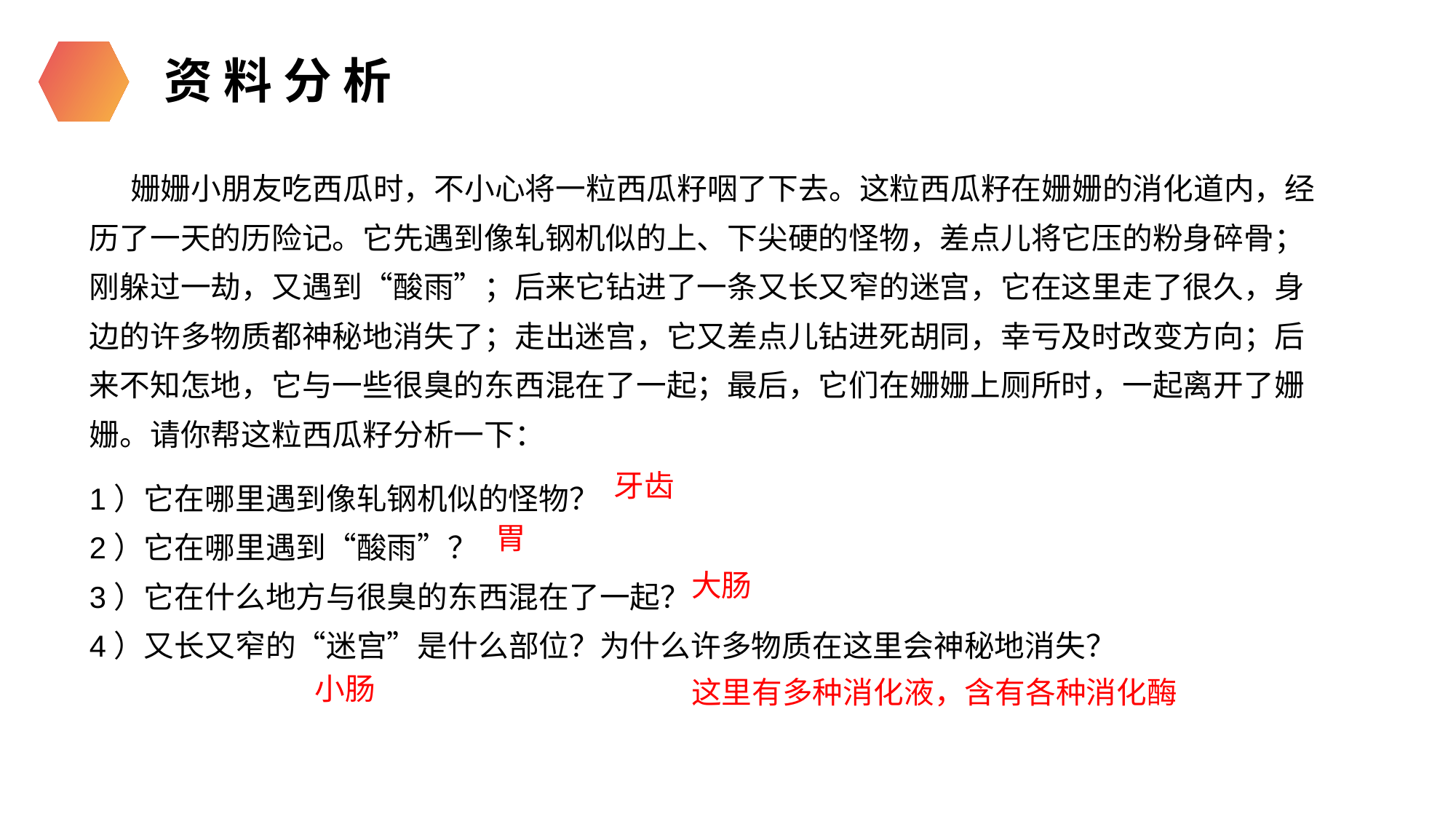

资 料 分 析
     姗姗小朋友吃西瓜时，不小心将一粒西瓜籽咽了下去。这粒西瓜籽在姗姗的消化道内，经历了一天的历险记。它先遇到像轧钢机似的上、下尖硬的怪物，差点儿将它压的粉身碎骨；刚躲过一劫，又遇到“酸雨”；后来它钻进了一条又长又窄的迷宫，它在这里走了很久，身边的许多物质都神秘地消失了；走出迷宫，它又差点儿钻进死胡同，幸亏及时改变方向；后来不知怎地，它与一些很臭的东西混在了一起；最后，它们在姗姗上厕所时，一起离开了姗姗。请你帮这粒西瓜籽分析一下：
1）它在哪里遇到像轧钢机似的怪物？
2）它在哪里遇到“酸雨”？
3）它在什么地方与很臭的东西混在了一起？
4）又长又窄的“迷宫”是什么部位？为什么许多物质在这里会神秘地消失？
牙齿
胃
大肠
小肠
这里有多种消化液，含有各种消化酶